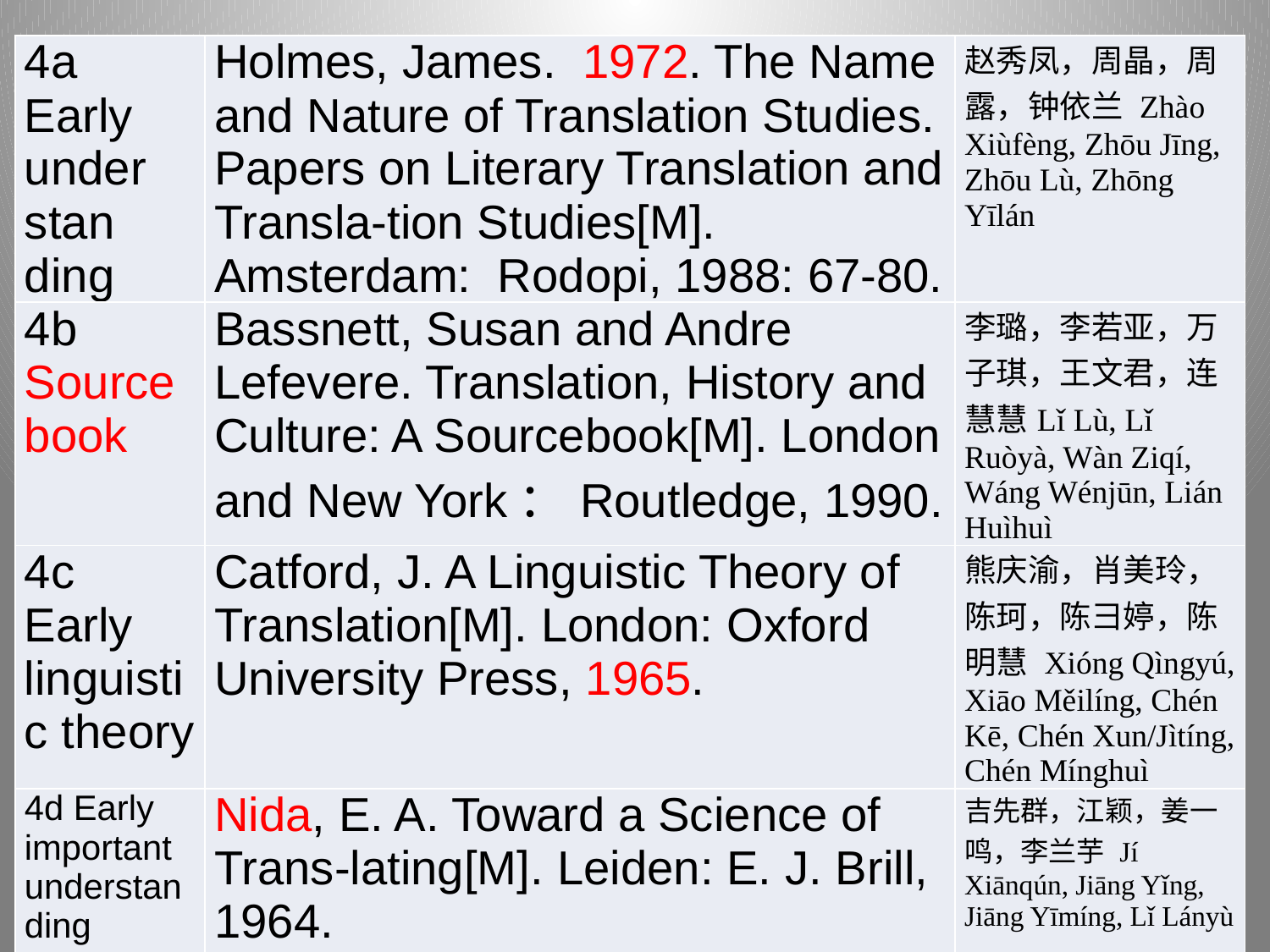

| 4a Early under­stan­ding | Holmes, James. 1972. The Name and Nature of Translation Studies. Papers on Literary Translation and Transla-tion Studies[M]. Amsterdam: Rodopi, 1988: 67-80. | 赵秀凤，周晶，周露，钟依兰 Zhào Xiùfèng, Zhōu Jīng, Zhōu Lù, Zhōng Yīlán |
| --- | --- | --- |
| 4b Sourcebook | Bassnett, Susan and Andre Lefevere. Translation, History and Culture: A Sourcebook[M]. London and New York：Routledge, 1990. | 李璐，李若亚，万子琪，王文君，连慧慧Lǐ Lù, Lǐ Ruòyà, Wàn Ziqí, Wáng Wénjūn, Lián Huìhuì |
| 4c Early linguistic theory | Catford, J. A Linguistic Theory of Translation[M]. London: Oxford University Press, 1965. | 熊庆渝，肖美玲，陈珂，陈彐婷，陈明慧 Xióng Qìngyú, Xiāo Měilíng, Chén Kē, Chén Xun/Jìtíng, Chén Mínghuì |
| 4d Early important understanding | Nida, E. A. Toward a Science of Trans-lating[M]. Leiden: E. J. Brill, 1964. | 吉先群，江颖，姜一鸣，李兰芋 Jí Xiānqún, Jiāng Yǐng, Jiāng Yīmíng, Lǐ Lányù |
#